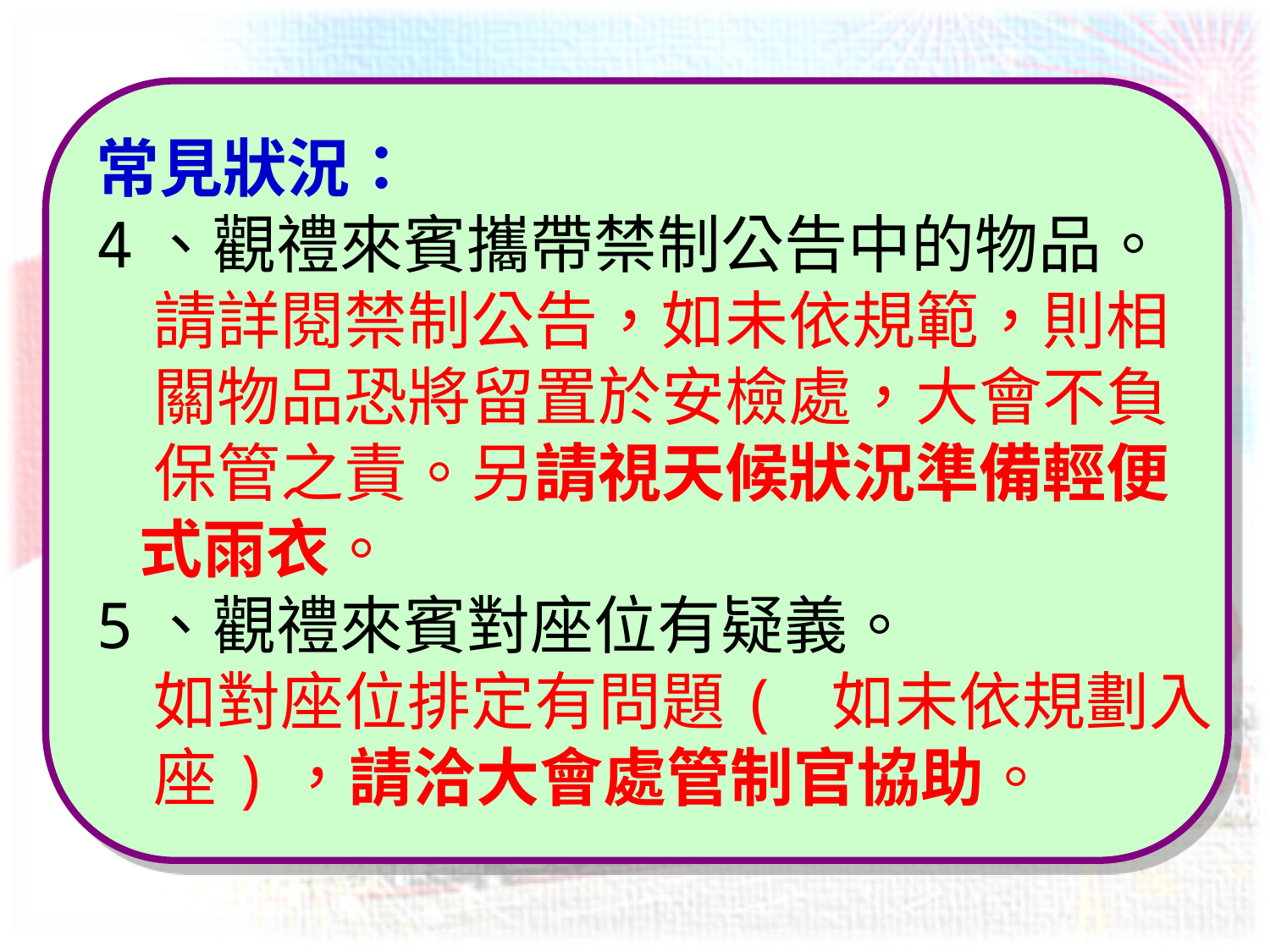

常見狀況：
4、觀禮來賓攜帶禁制公告中的物品。
   請詳閱禁制公告，如未依規範，則相
   關物品恐將留置於安檢處，大會不負
   保管之責。另請視天候狀況準備輕便
   式雨衣。
5、觀禮來賓對座位有疑義。
   如對座位排定有問題( 如未依規劃入
   座)，請洽大會處管制官協助。